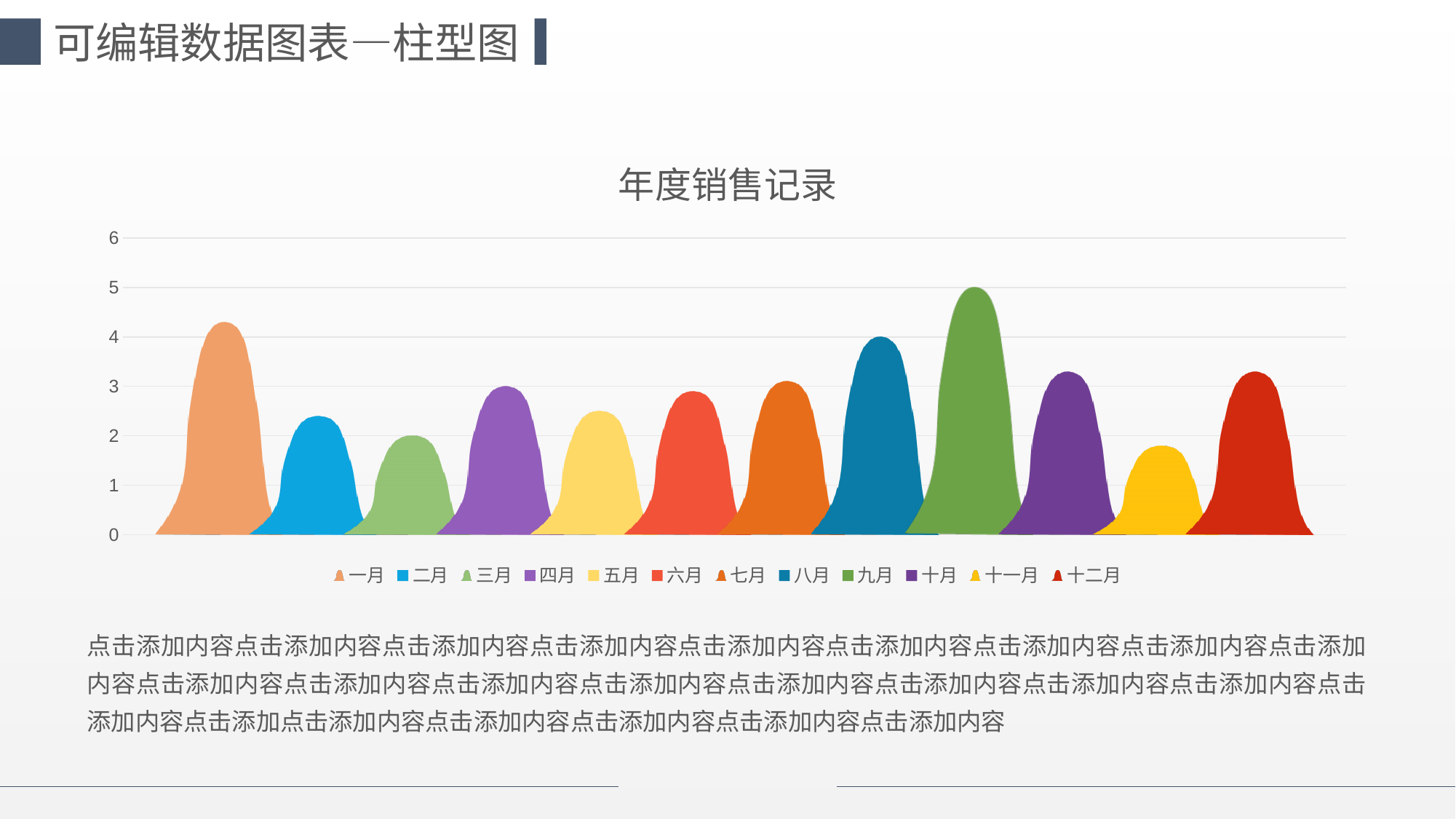

可编辑数据图表—柱型图

### Chart: 年度销售记录

| Category | 一月 | 二月 | 三月 | 四月 | 五月 | 六月 | 七月 | 八月 | 九月 | 十月 | 十一月 | 十二月 |
|---|---|---|---|---|---|---|---|---|---|---|---|---|
| 类别 1 | 4.3 | 2.4 | 2.0 | 3.0 | 2.5 | 2.9 | 3.1 | 4.0 | 5.0 | 3.3 | 1.8 | 3.3 |
点击添加内容点击添加内容点击添加内容点击添加内容点击添加内容点击添加内容点击添加内容点击添加内容点击添加内容点击添加内容点击添加内容点击添加内容点击添加内容点击添加内容点击添加内容点击添加内容点击添加内容点击添加内容点击添加点击添加内容点击添加内容点击添加内容点击添加内容点击添加内容